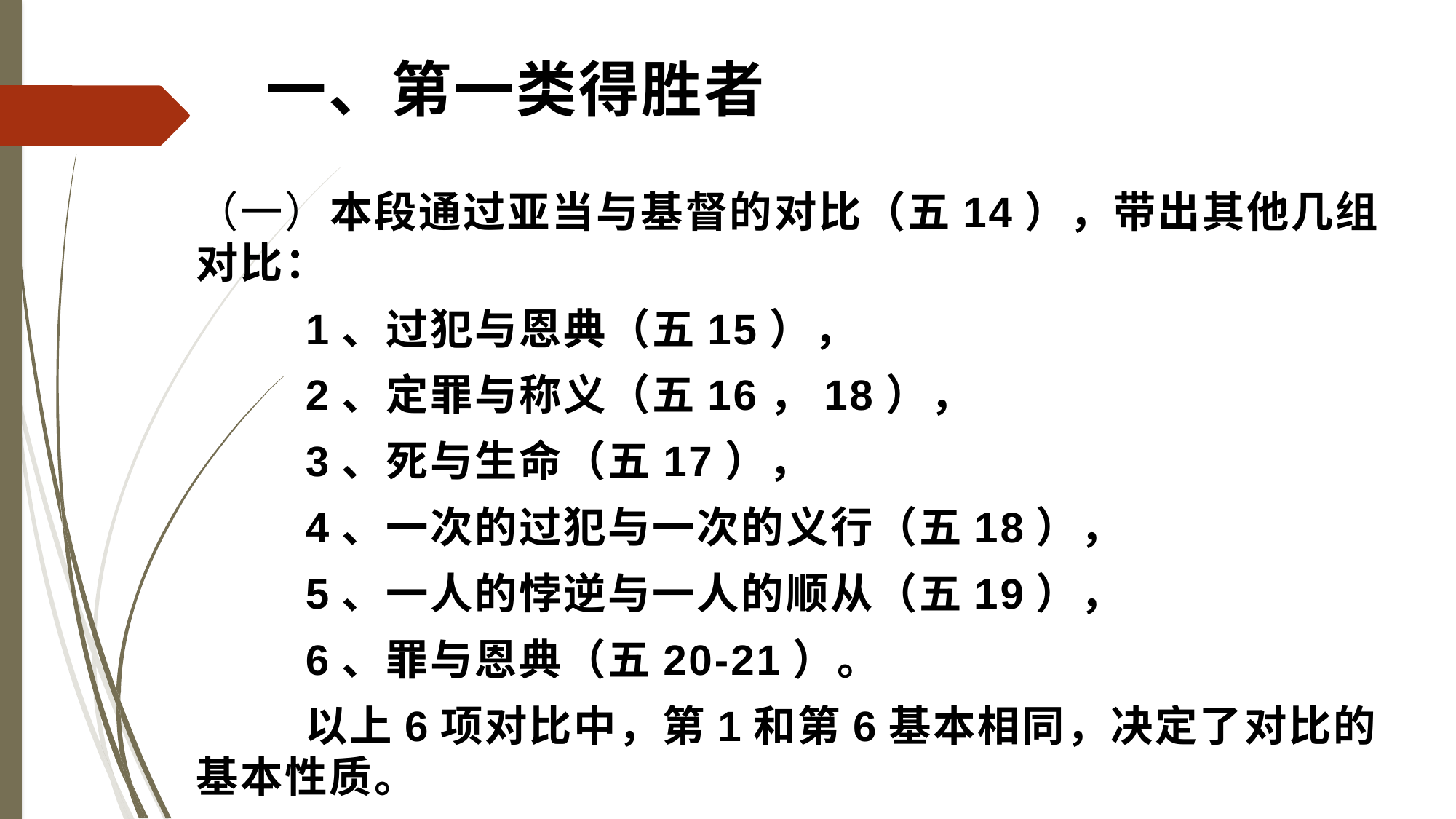

# 一、第一类得胜者
（一）本段通过亚当与基督的对比（五14），带出其他几组对比：
	1、过犯与恩典（五15），
	2、定罪与称义（五16，18），
	3、死与生命（五17），
	4、一次的过犯与一次的义行（五18），
	5、一人的悖逆与一人的顺从（五19），
	6、罪与恩典（五20-21）。
	以上6项对比中，第1和第6基本相同，决定了对比的基本性质。